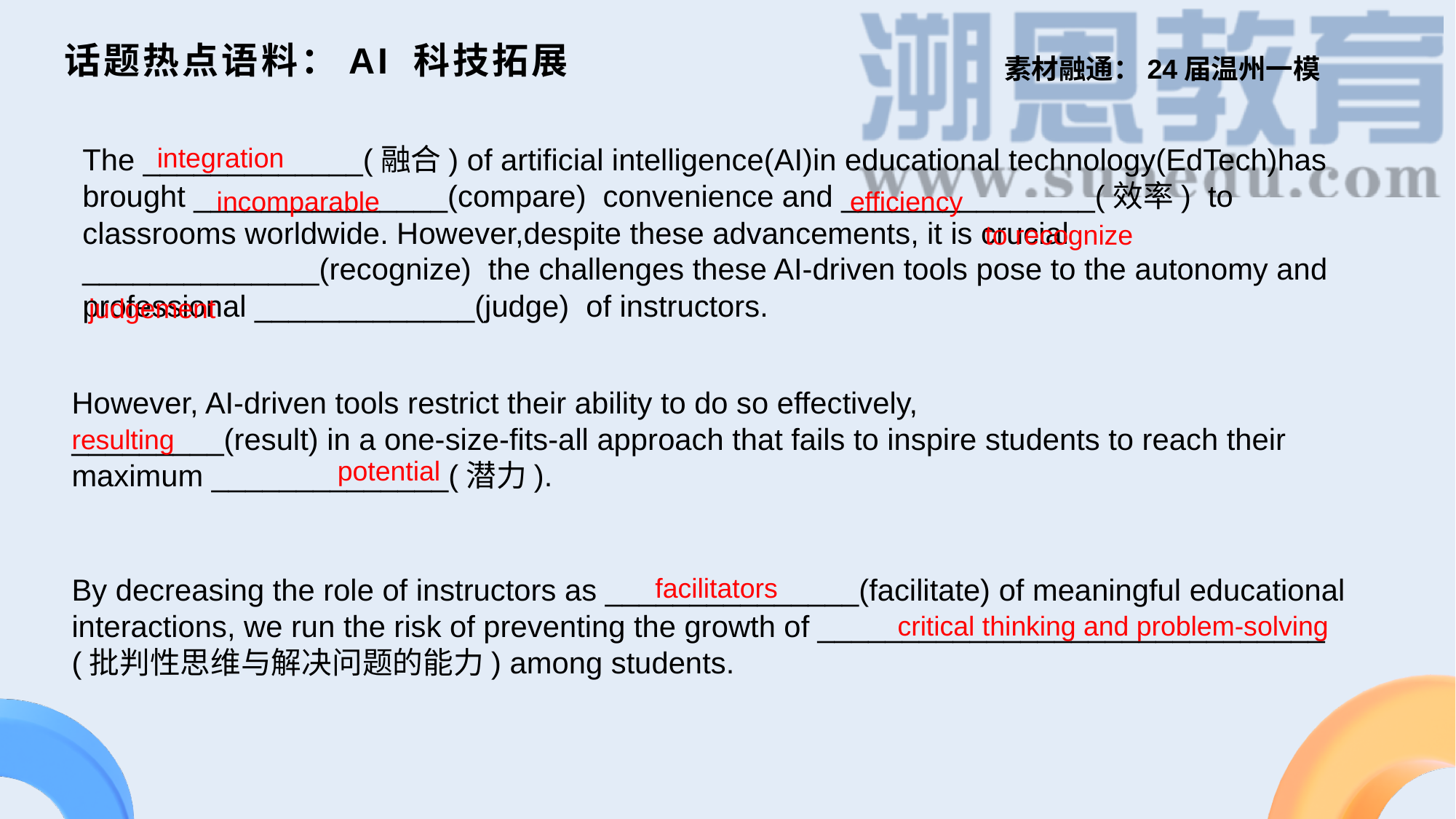

话题热点语料：AI 科技拓展
素材融通：24届温州一模
integration
The _____________(融合) of artificial intelligence(AI)in educational technology(EdTech)has brought _______________(compare)  convenience and _______________(效率)  to classrooms worldwide. However,despite these advancements, it is crucial ______________(recognize)  the challenges these AI-driven tools pose to the autonomy and professional _____________(judge)  of instructors.
incomparable
efficiency
to recognize
judgement
However, AI-driven tools restrict their ability to do so effectively,
_________(result) in a one-size-fits-all approach that fails to inspire students to reach their maximum ______________(潜力).
resulting
potential
By decreasing the role of instructors as _______________(facilitate) of meaningful educational interactions, we run the risk of preventing the growth of ______________________________
(批判性思维与解决问题的能力) among students.
facilitators
critical thinking and problem-solving